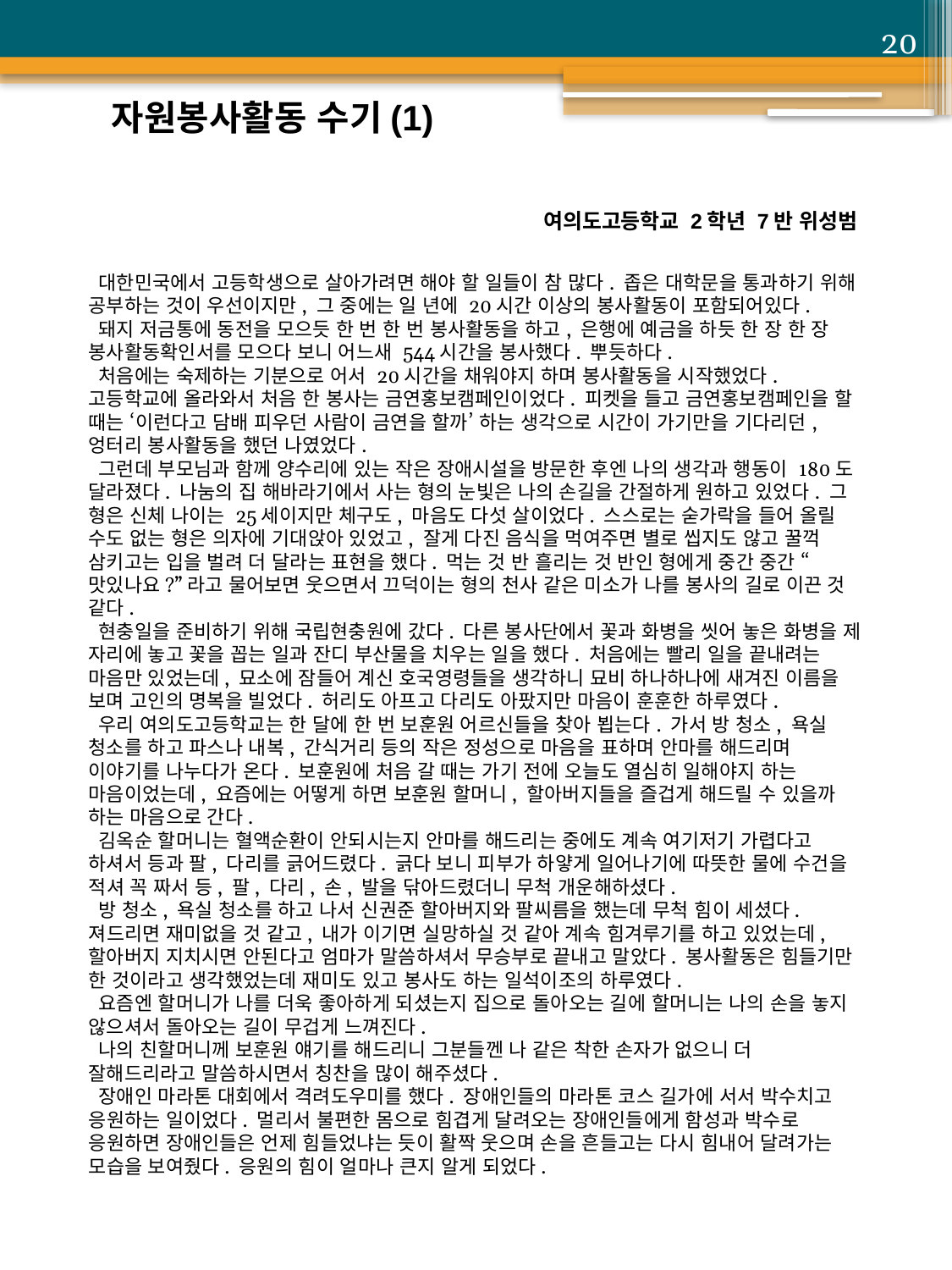

20
자원봉사활동 수기(1)
여의도고등학교 2학년 7반 위성범
 대한민국에서 고등학생으로 살아가려면 해야 할 일들이 참 많다. 좁은 대학문을 통과하기 위해 공부하는 것이 우선이지만, 그 중에는 일 년에 20시간 이상의 봉사활동이 포함되어있다.
 돼지 저금통에 동전을 모으듯 한 번 한 번 봉사활동을 하고, 은행에 예금을 하듯 한 장 한 장 봉사활동확인서를 모으다 보니 어느새 544시간을 봉사했다. 뿌듯하다.
 처음에는 숙제하는 기분으로 어서 20시간을 채워야지 하며 봉사활동을 시작했었다. 고등학교에 올라와서 처음 한 봉사는 금연홍보캠페인이었다. 피켓을 들고 금연홍보캠페인을 할 때는 ‘이런다고 담배 피우던 사람이 금연을 할까’ 하는 생각으로 시간이 가기만을 기다리던, 엉터리 봉사활동을 했던 나였었다.
 그런데 부모님과 함께 양수리에 있는 작은 장애시설을 방문한 후엔 나의 생각과 행동이 180도 달라졌다. 나눔의 집 해바라기에서 사는 형의 눈빛은 나의 손길을 간절하게 원하고 있었다. 그 형은 신체 나이는 25세이지만 체구도, 마음도 다섯 살이었다. 스스로는 숟가락을 들어 올릴 수도 없는 형은 의자에 기대앉아 있었고, 잘게 다진 음식을 먹여주면 별로 씹지도 않고 꿀꺽 삼키고는 입을 벌려 더 달라는 표현을 했다. 먹는 것 반 흘리는 것 반인 형에게 중간 중간 “맛있나요?”라고 물어보면 웃으면서 끄덕이는 형의 천사 같은 미소가 나를 봉사의 길로 이끈 것 같다.
 현충일을 준비하기 위해 국립현충원에 갔다. 다른 봉사단에서 꽃과 화병을 씻어 놓은 화병을 제 자리에 놓고 꽃을 꼽는 일과 잔디 부산물을 치우는 일을 했다. 처음에는 빨리 일을 끝내려는 마음만 있었는데, 묘소에 잠들어 계신 호국영령들을 생각하니 묘비 하나하나에 새겨진 이름을 보며 고인의 명복을 빌었다. 허리도 아프고 다리도 아팠지만 마음이 훈훈한 하루였다.
 우리 여의도고등학교는 한 달에 한 번 보훈원 어르신들을 찾아 뵙는다. 가서 방 청소, 욕실 청소를 하고 파스나 내복, 간식거리 등의 작은 정성으로 마음을 표하며 안마를 해드리며 이야기를 나누다가 온다. 보훈원에 처음 갈 때는 가기 전에 오늘도 열심히 일해야지 하는 마음이었는데, 요즘에는 어떻게 하면 보훈원 할머니, 할아버지들을 즐겁게 해드릴 수 있을까 하는 마음으로 간다.
 김옥순 할머니는 혈액순환이 안되시는지 안마를 해드리는 중에도 계속 여기저기 가렵다고 하셔서 등과 팔, 다리를 긁어드렸다. 긁다 보니 피부가 하얗게 일어나기에 따뜻한 물에 수건을 적셔 꼭 짜서 등, 팔, 다리, 손, 발을 닦아드렸더니 무척 개운해하셨다.
 방 청소, 욕실 청소를 하고 나서 신권준 할아버지와 팔씨름을 했는데 무척 힘이 세셨다. 져드리면 재미없을 것 같고, 내가 이기면 실망하실 것 같아 계속 힘겨루기를 하고 있었는데, 할아버지 지치시면 안된다고 엄마가 말씀하셔서 무승부로 끝내고 말았다. 봉사활동은 힘들기만 한 것이라고 생각했었는데 재미도 있고 봉사도 하는 일석이조의 하루였다.
 요즘엔 할머니가 나를 더욱 좋아하게 되셨는지 집으로 돌아오는 길에 할머니는 나의 손을 놓지 않으셔서 돌아오는 길이 무겁게 느껴진다.
 나의 친할머니께 보훈원 얘기를 해드리니 그분들껜 나 같은 착한 손자가 없으니 더 잘해드리라고 말씀하시면서 칭찬을 많이 해주셨다.
 장애인 마라톤 대회에서 격려도우미를 했다. 장애인들의 마라톤 코스 길가에 서서 박수치고 응원하는 일이었다. 멀리서 불편한 몸으로 힘겹게 달려오는 장애인들에게 함성과 박수로 응원하면 장애인들은 언제 힘들었냐는 듯이 활짝 웃으며 손을 흔들고는 다시 힘내어 달려가는 모습을 보여줬다. 응원의 힘이 얼마나 큰지 알게 되었다.